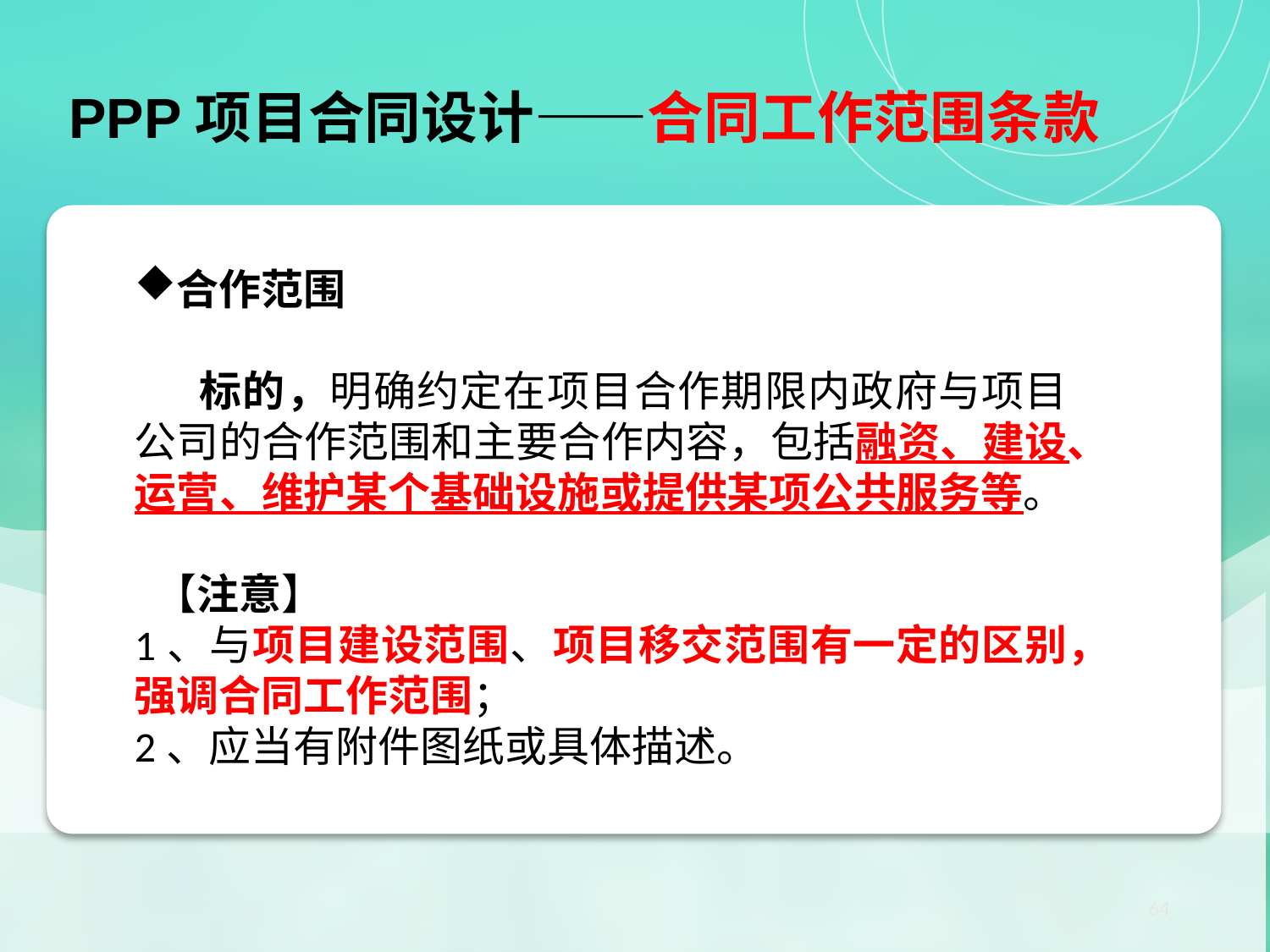

PPP项目合同设计——合同工作范围条款
【小结】PPP项目核心法律关系：项目合同

合作范围

     标的，明确约定在项目合作期限内政府与项目公司的合作范围和主要合作内容，包括融资、建设、运营、维护某个基础设施或提供某项公共服务等。

 【注意】
1、与项目建设范围、项目移交范围有一定的区别，强调合同工作范围；
2、应当有附件图纸或具体描述。

64